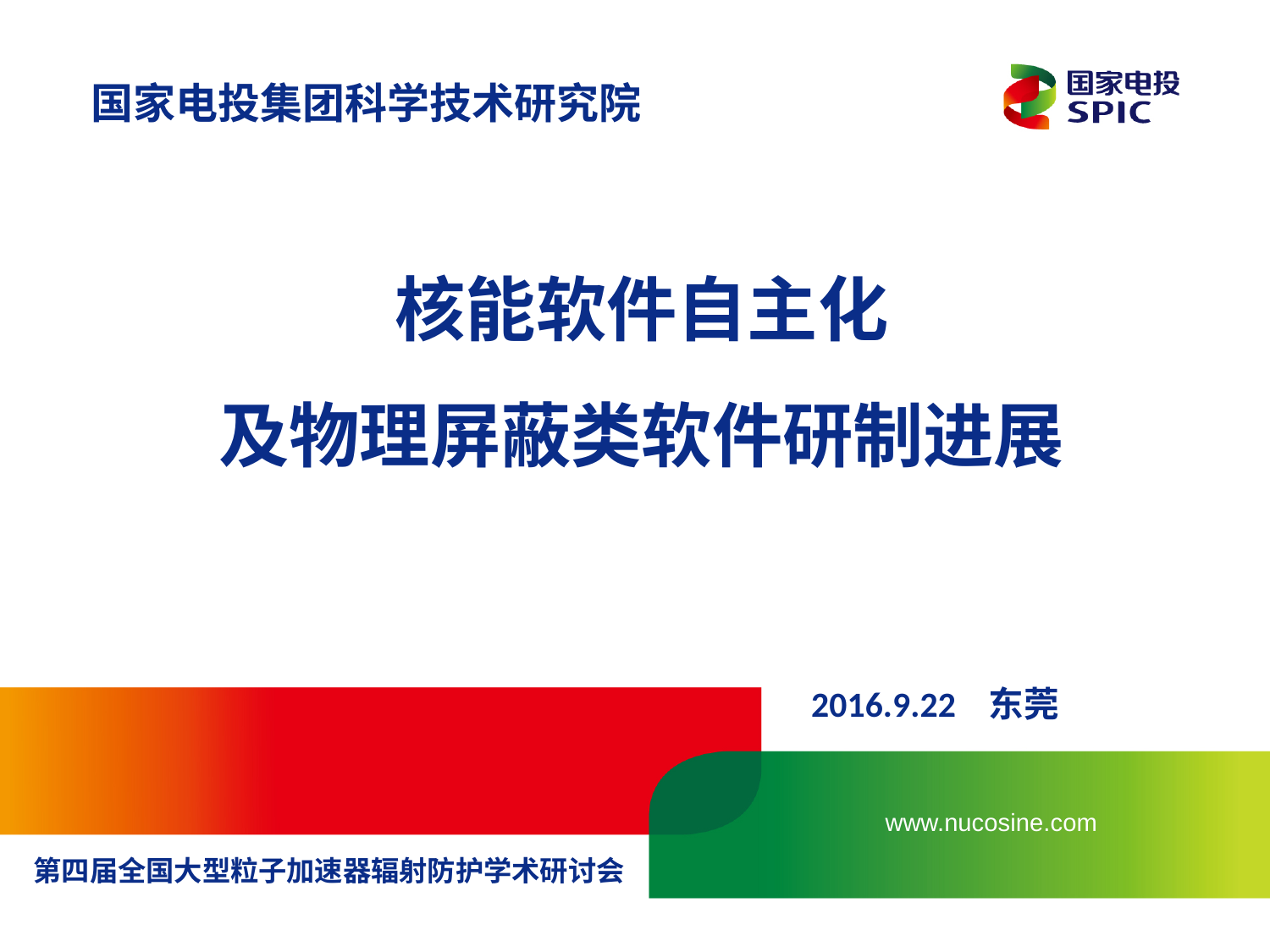

国家电投集团科学技术研究院
核能软件自主化
及物理屏蔽类软件研制进展
2016.9.22   东莞
www.nucosine.com
第四届全国大型粒子加速器辐射防护学术研讨会